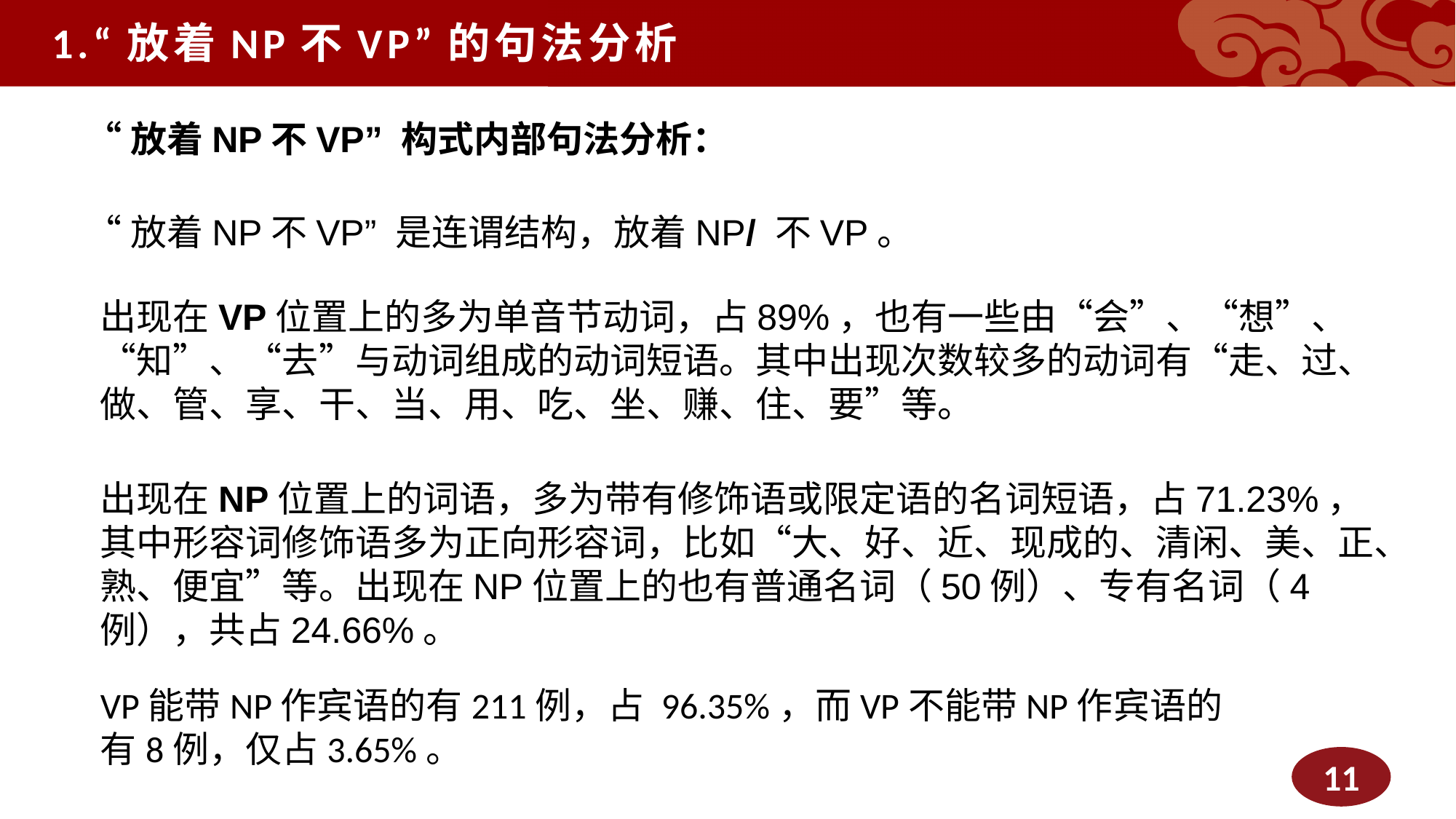

1.“放着NP不VP”的句法分析
“放着NP不VP” 构式内部句法分析：
“放着NP不VP” 是连谓结构，放着NP/ 不VP。
出现在VP位置上的多为单音节动词，占89%，也有一些由“会”、“想”、“知”、“去”与动词组成的动词短语。其中出现次数较多的动词有“走、过、做、管、享、干、当、用、吃、坐、赚、住、要”等。
出现在NP位置上的词语，多为带有修饰语或限定语的名词短语，占71.23%，其中形容词修饰语多为正向形容词，比如“大、好、近、现成的、清闲、美、正、熟、便宜”等。出现在NP位置上的也有普通名词（50例）、专有名词（4例），共占24.66%。
VP能带NP作宾语的有211例，占 96.35%，而VP不能带NP作宾语的有8例，仅占3.65%。